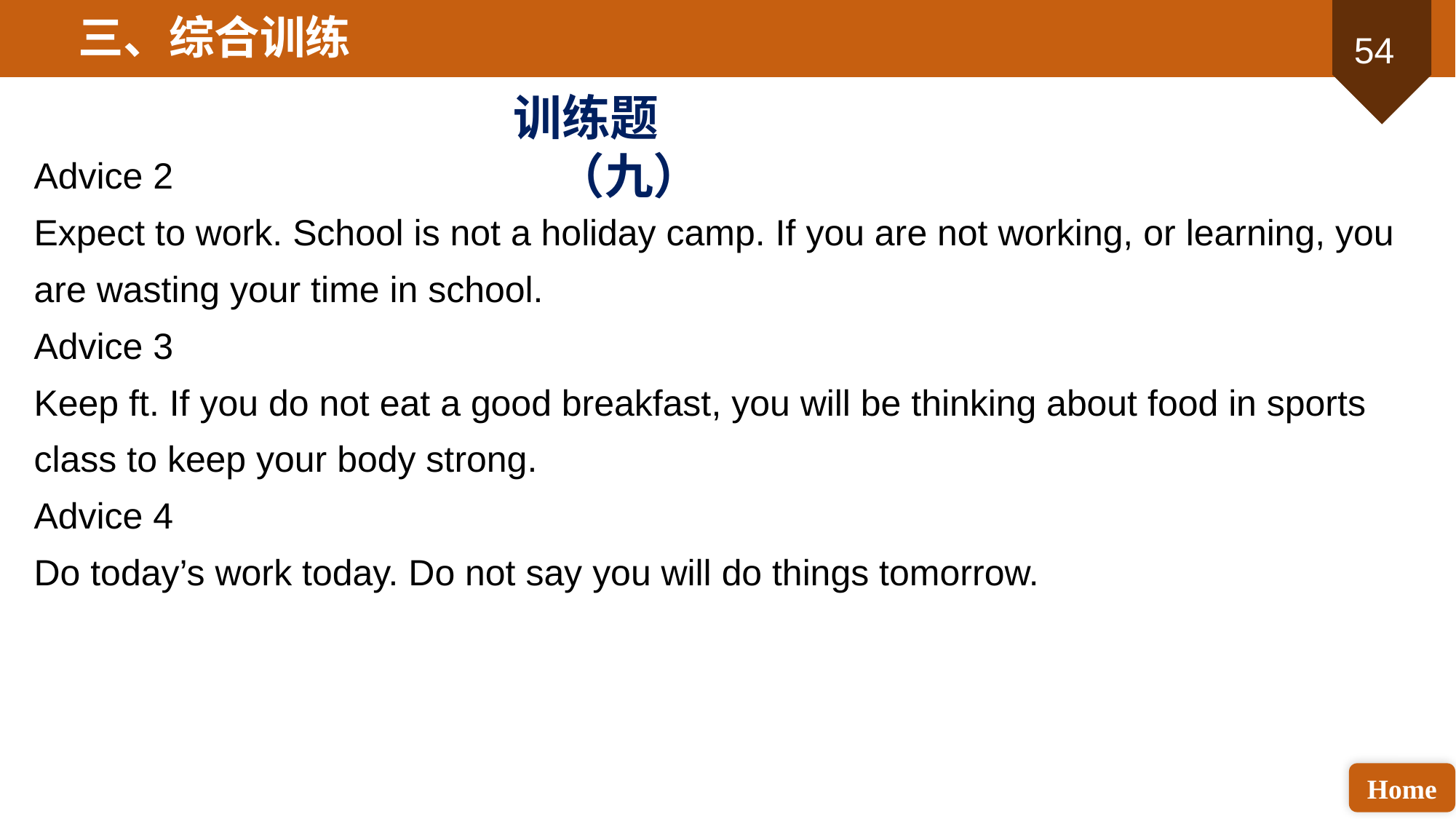

三、综合训练
训练题（九）
Advice 2
Expect to work. School is not a holiday camp. If you are not working, or learning, you are wasting your time in school.
Advice 3
Keep ft. If you do not eat a good breakfast, you will be thinking about food in sports class to keep your body strong.
Advice 4
Do today’s work today. Do not say you will do things tomorrow.